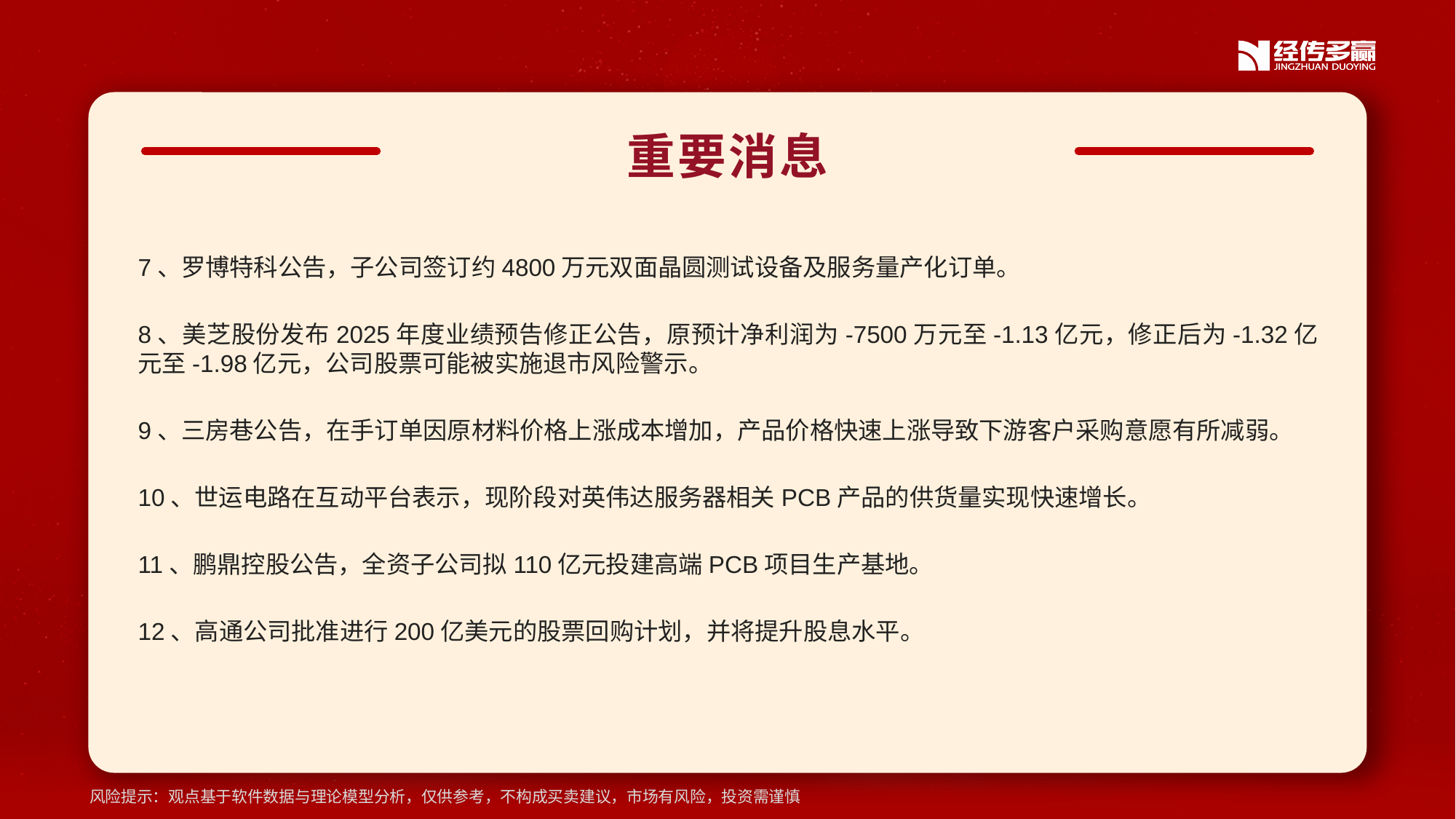

重要消息
7、罗博特科公告，子公司签订约4800万元双面晶圆测试设备及服务量产化订单。
8、美芝股份发布2025年度业绩预告修正公告，原预计净利润为-7500万元至-1.13亿元，修正后为-1.32亿元至-1.98亿元，公司股票可能被实施退市风险警示。
9、三房巷公告，在手订单因原材料价格上涨成本增加，产品价格快速上涨导致下游客户采购意愿有所减弱。
10、世运电路在互动平台表示，现阶段对英伟达服务器相关PCB产品的供货量实现快速增长。
11、鹏鼎控股公告，全资子公司拟110亿元投建高端PCB项目生产基地。
12、高通公司批准进行200亿美元的股票回购计划，并将提升股息水平。